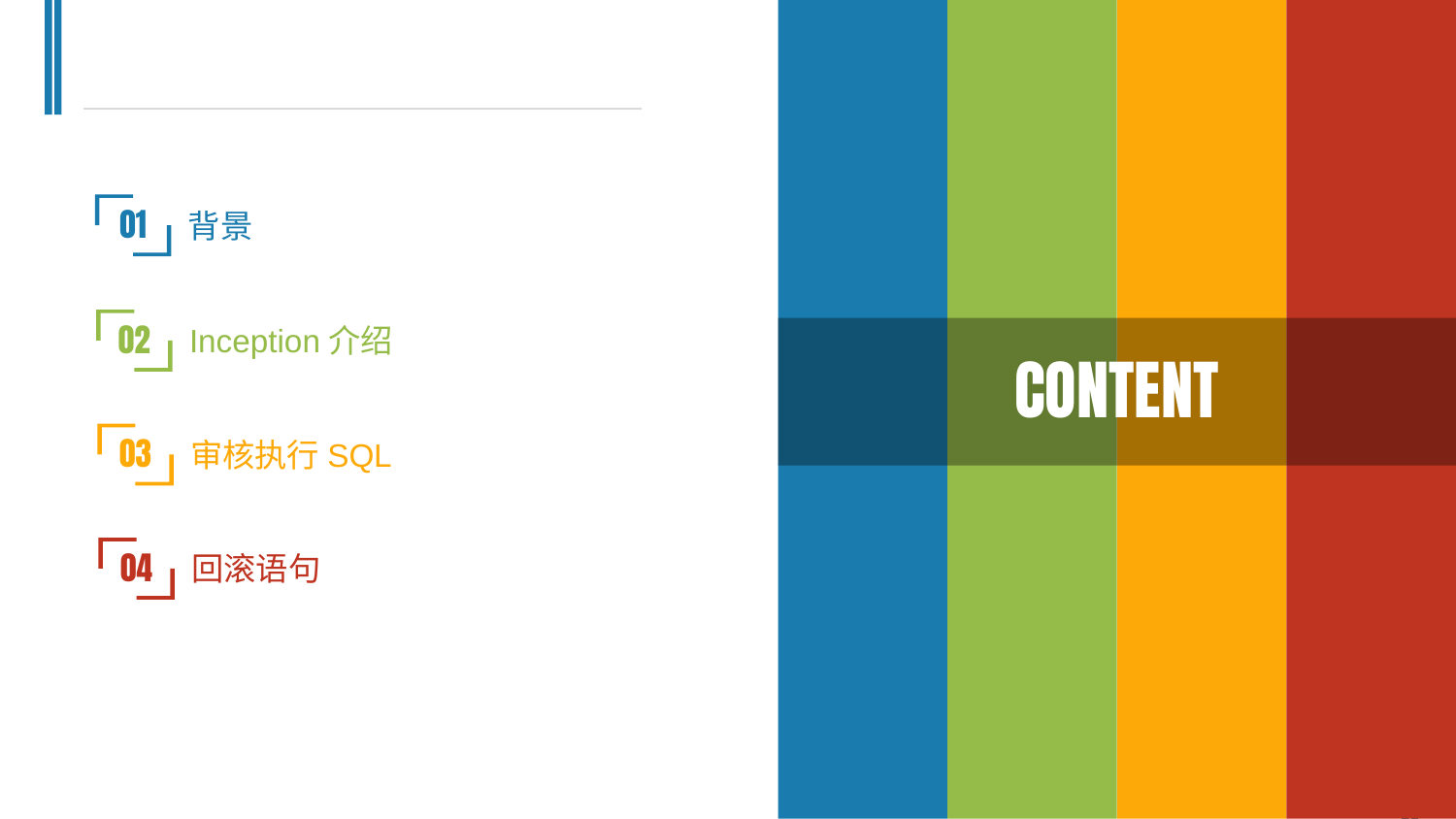

01
背景
02
Inception介绍
CONTENT
03
审核执行SQL
04
回滚语句